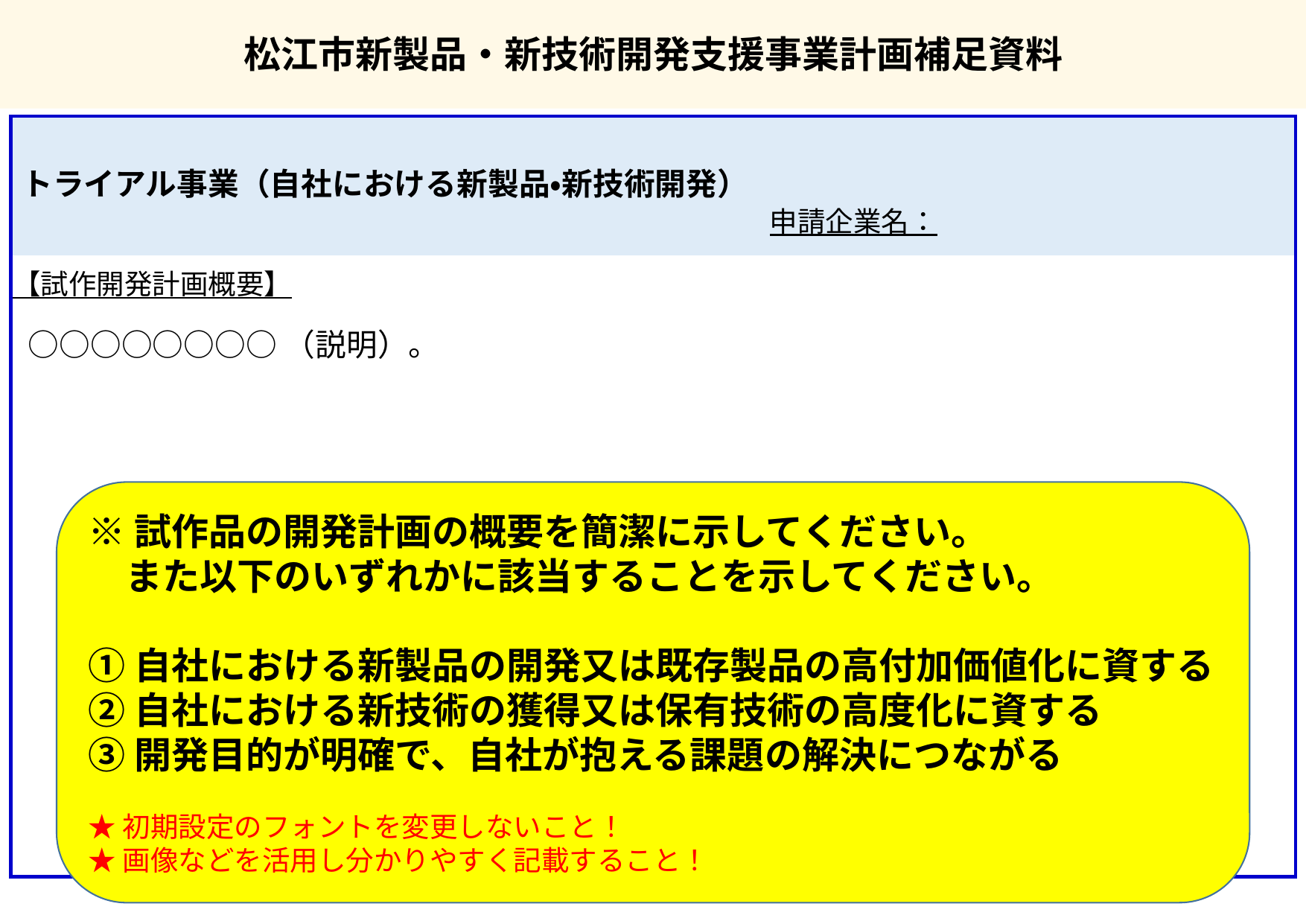

松江市新製品・新技術開発支援事業計画補足資料
トライアル事業（自社における新製品・新技術開発）

申請企業名：
【試作開発計画概要】
○○○○○○○○（説明）。
※試作品の開発計画の概要を簡潔に示してください。
　また以下のいずれかに該当することを示してください。

①自社における新製品の開発又は既存製品の高付加価値化に資する
②自社における新技術の獲得又は保有技術の高度化に資する
③開発目的が明確で、自社が抱える課題の解決につながる

★初期設定のフォントを変更しないこと！
★画像などを活用し分かりやすく記載すること！
1